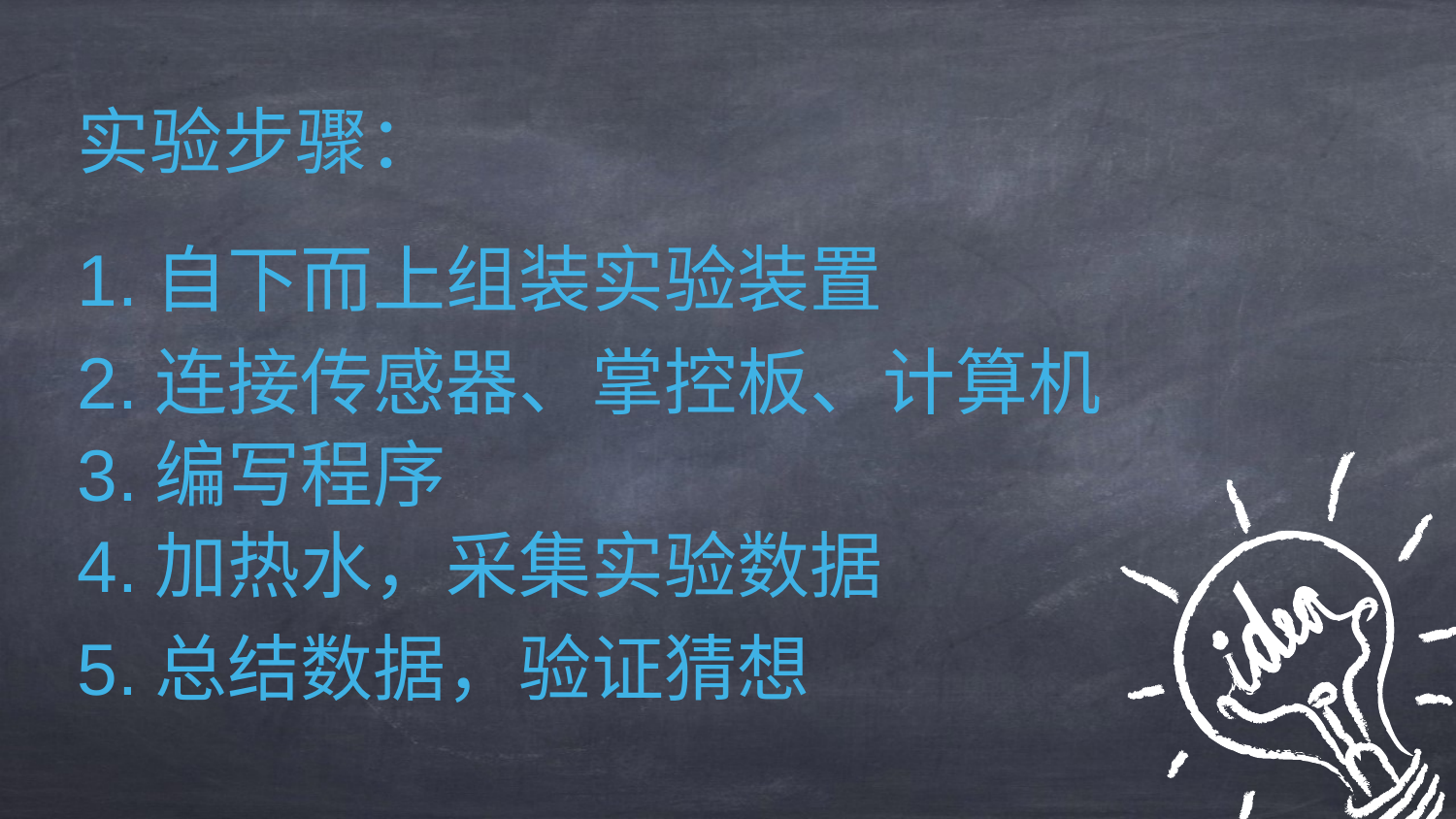

实验步骤：
1.自下而上组装实验装置
2.连接传感器、掌控板、计算机
3.编写程序

4.加热水，采集实验数据
5.总结数据，验证猜想